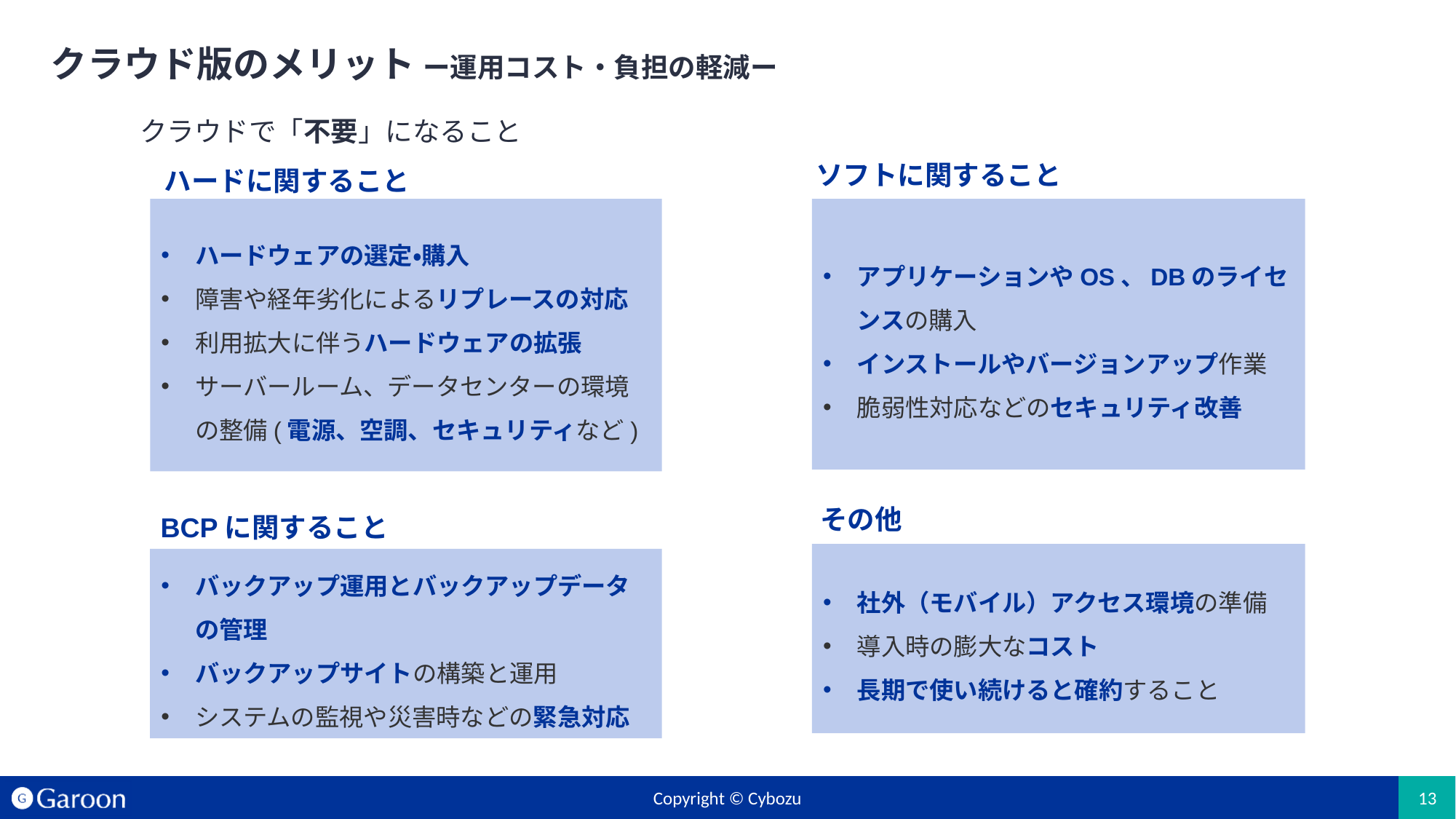

# クラウド版のメリット ー運用コスト・負担の軽減ー
クラウドで「不要」になること
ソフトに関すること
ハードに関すること
アプリケーションやOS、DBのライセンスの購入
インストールやバージョンアップ作業
脆弱性対応などのセキュリティ改善
ハードウェアの選定・購入
障害や経年劣化によるリプレースの対応
利用拡大に伴うハードウェアの拡張
サーバールーム、データセンターの環境の整備(電源、空調、セキュリティなど)
その他
BCPに関すること
社外（モバイル）アクセス環境の準備
導入時の膨大なコスト
長期で使い続けると確約すること
バックアップ運用とバックアップデータの管理
バックアップサイトの構築と運用
システムの監視や災害時などの緊急対応